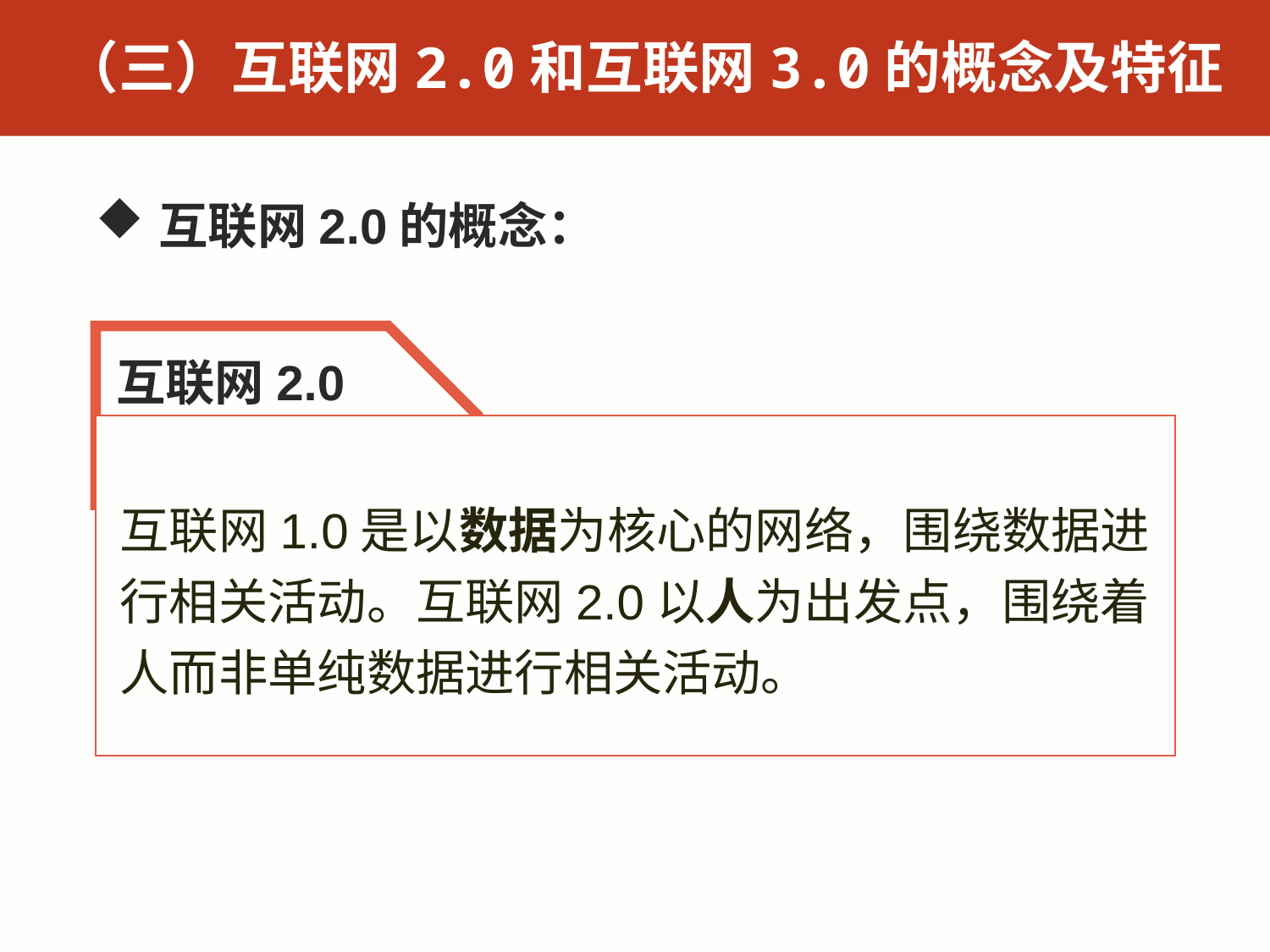

（三）互联网2.0和互联网3.0的概念及特征
互联网2.0的概念：

互联网2.0

互联网1.0是以数据为核心的网络，围绕数据进行相关活动。互联网2.0以人为出发点，围绕着人而非单纯数据进行相关活动。